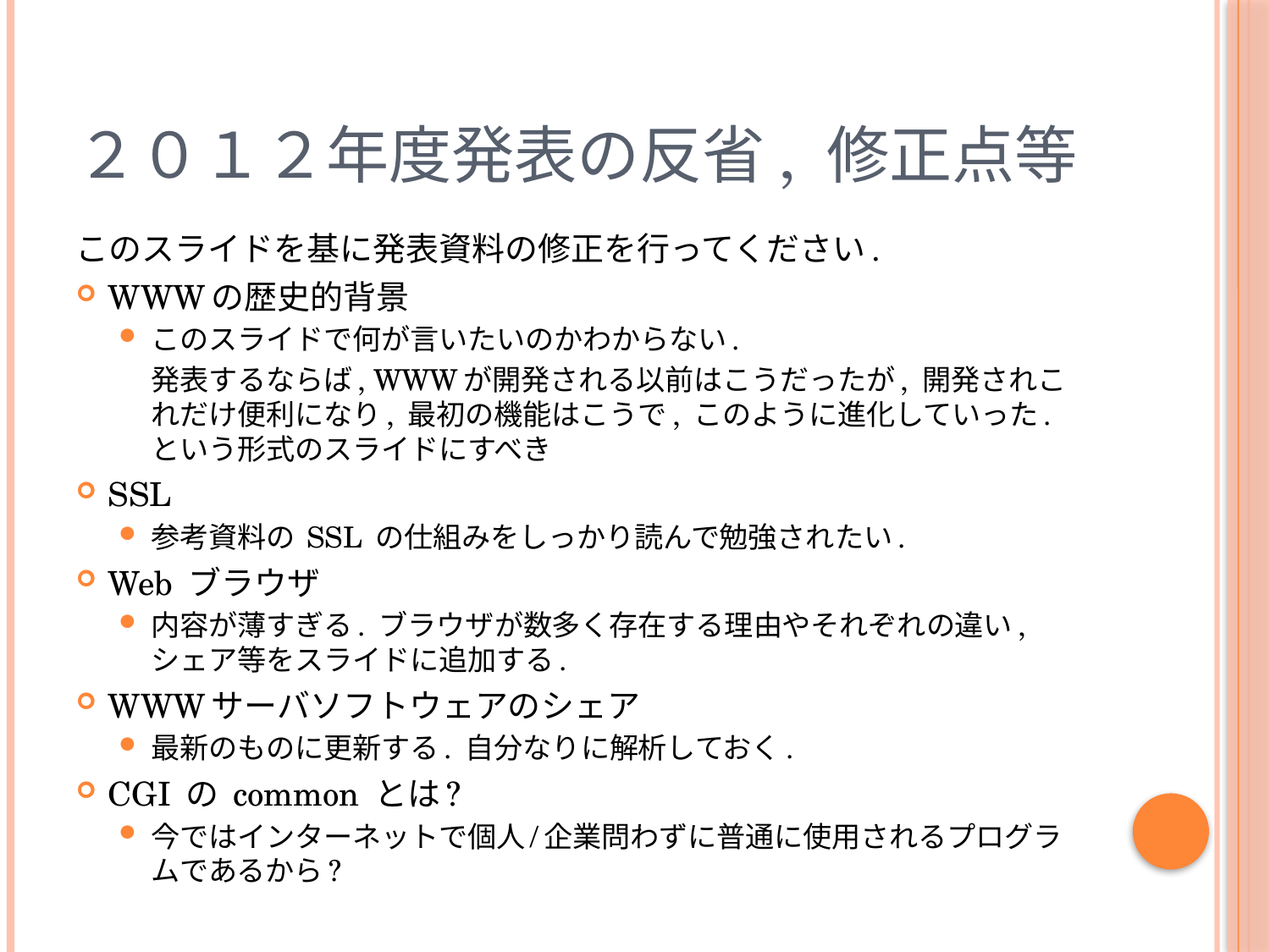

# ２０１２年度発表の反省, 修正点等
このスライドを基に発表資料の修正を行ってください.
WWWの歴史的背景
このスライドで何が言いたいのかわからない.
	発表するならば, WWWが開発される以前はこうだったが, 開発されこれだけ便利になり, 最初の機能はこうで, このように進化していった. という形式のスライドにすべき
SSL
参考資料の SSL の仕組みをしっかり読んで勉強されたい.
Web ブラウザ
内容が薄すぎる. ブラウザが数多く存在する理由やそれぞれの違い, シェア等をスライドに追加する.
WWWサーバソフトウェアのシェア
最新のものに更新する. 自分なりに解析しておく.
CGI の common とは?
今ではインターネットで個人/企業問わずに普通に使用されるプログラムであるから?